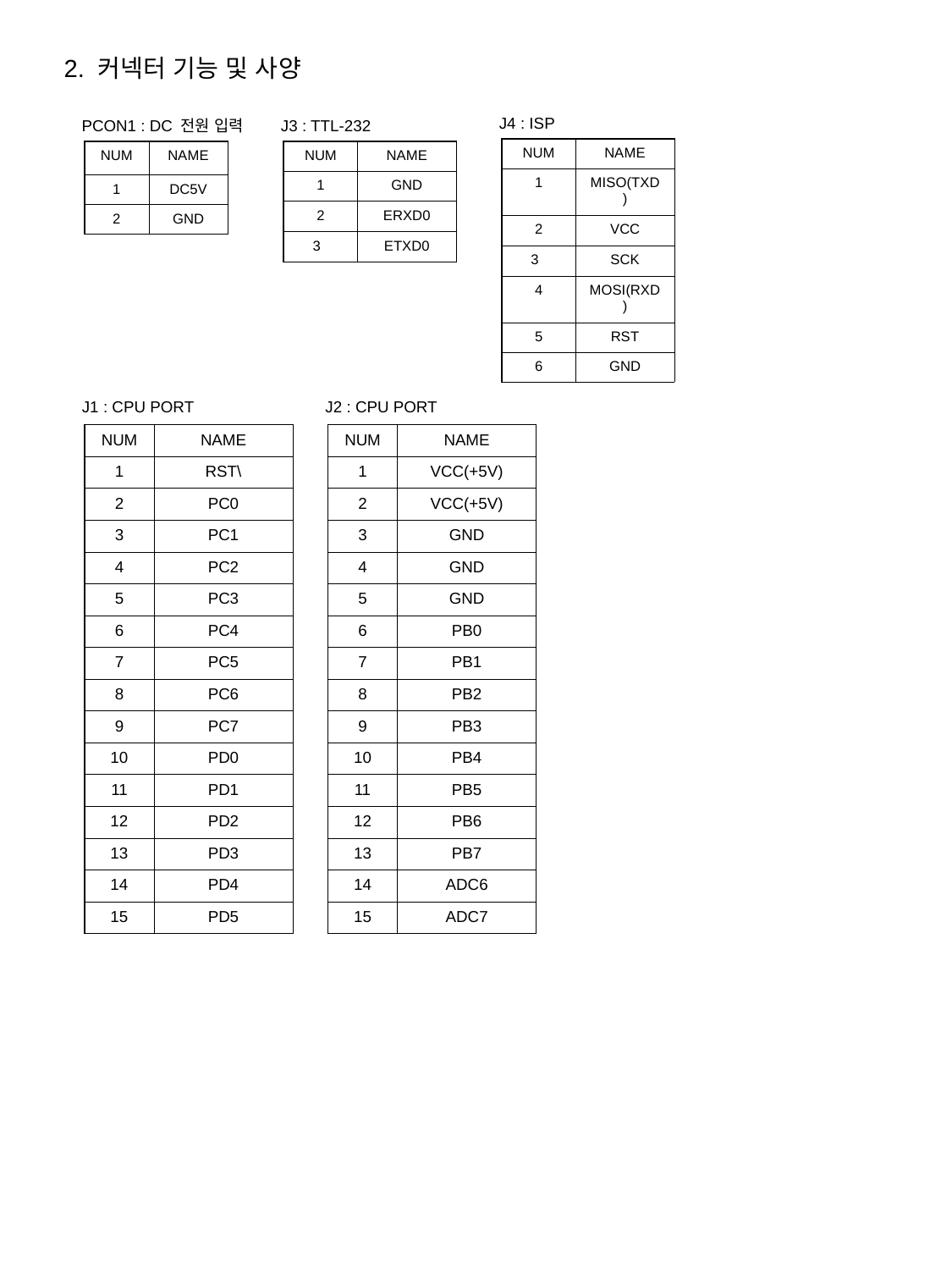

2. 커넥터 기능 및 사양
J4 : ISP
J3 : TTL-232
PCON1 : DC 전원 입력
| NUM | NAME |
| --- | --- |
| 1 | MISO(TXD) |
| 2 | VCC |
| 3 | SCK |
| 4 | MOSI(RXD) |
| 5 | RST |
| 6 | GND |
| NUM | NAME |
| --- | --- |
| 1 | GND |
| 2 | ERXD0 |
| 3 | ETXD0 |
| NUM | NAME |
| --- | --- |
| 1 | DC5V |
| 2 | GND |
J1 : CPU PORT
J2 : CPU PORT
| NUM | NAME |
| --- | --- |
| 1 | RST\ |
| 2 | PC0 |
| 3 | PC1 |
| 4 | PC2 |
| 5 | PC3 |
| 6 | PC4 |
| 7 | PC5 |
| 8 | PC6 |
| 9 | PC7 |
| 10 | PD0 |
| 11 | PD1 |
| 12 | PD2 |
| 13 | PD3 |
| 14 | PD4 |
| 15 | PD5 |
| NUM | NAME |
| --- | --- |
| 1 | VCC(+5V) |
| 2 | VCC(+5V) |
| 3 | GND |
| 4 | GND |
| 5 | GND |
| 6 | PB0 |
| 7 | PB1 |
| 8 | PB2 |
| 9 | PB3 |
| 10 | PB4 |
| 11 | PB5 |
| 12 | PB6 |
| 13 | PB7 |
| 14 | ADC6 |
| 15 | ADC7 |